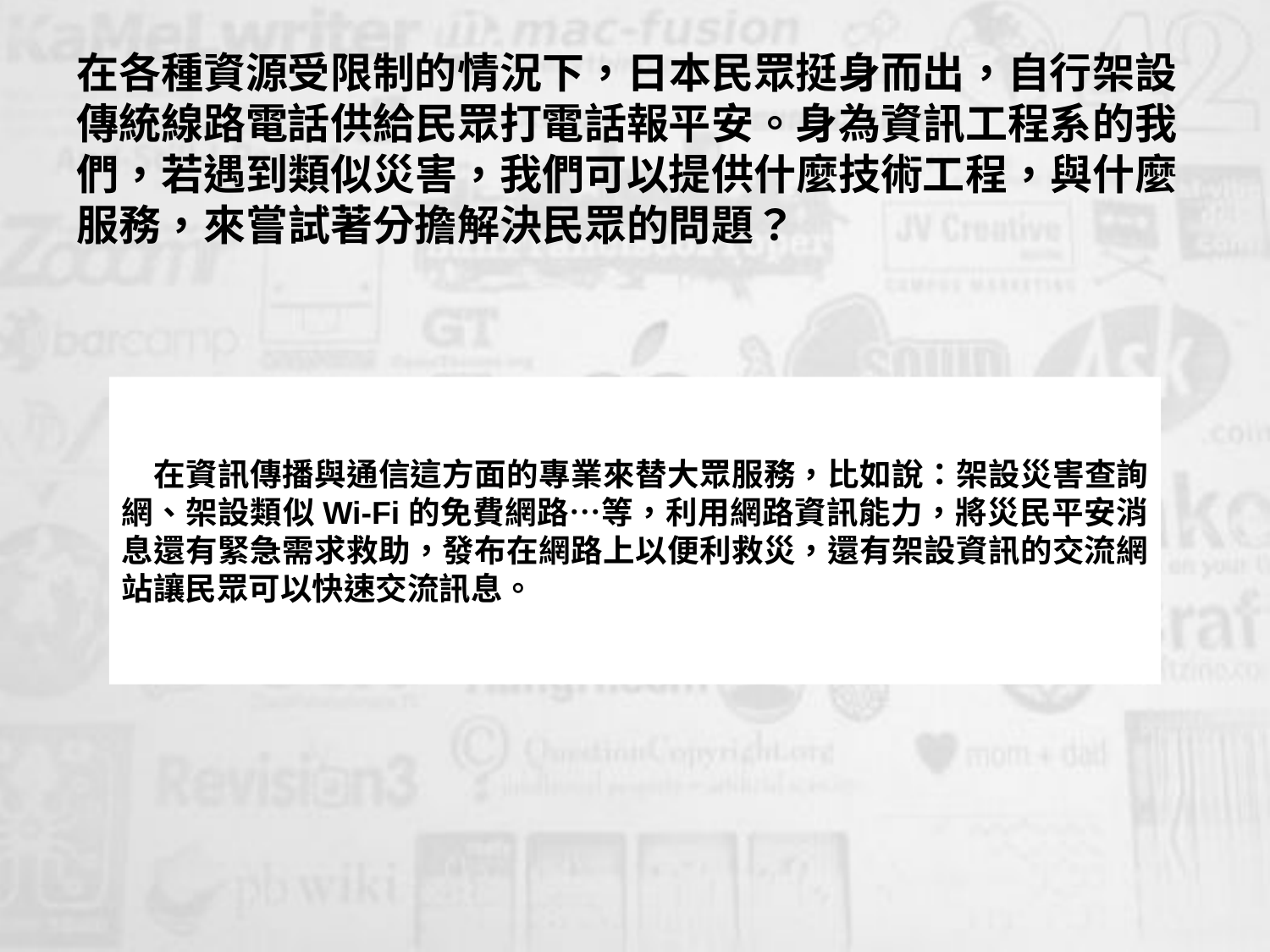

# 在各種資源受限制的情況下，日本民眾挺身而出，自行架設傳統線路電話供給民眾打電話報平安。身為資訊工程系的我們，若遇到類似災害，我們可以提供什麼技術工程，與什麼服務，來嘗試著分擔解決民眾的問題？

　在資訊傳播與通信這方面的專業來替大眾服務，比如說：架設災害查詢網、架設類似Wi-Fi的免費網路…等，利用網路資訊能力，將災民平安消息還有緊急需求救助，發布在網路上以便利救災，還有架設資訊的交流網站讓民眾可以快速交流訊息。